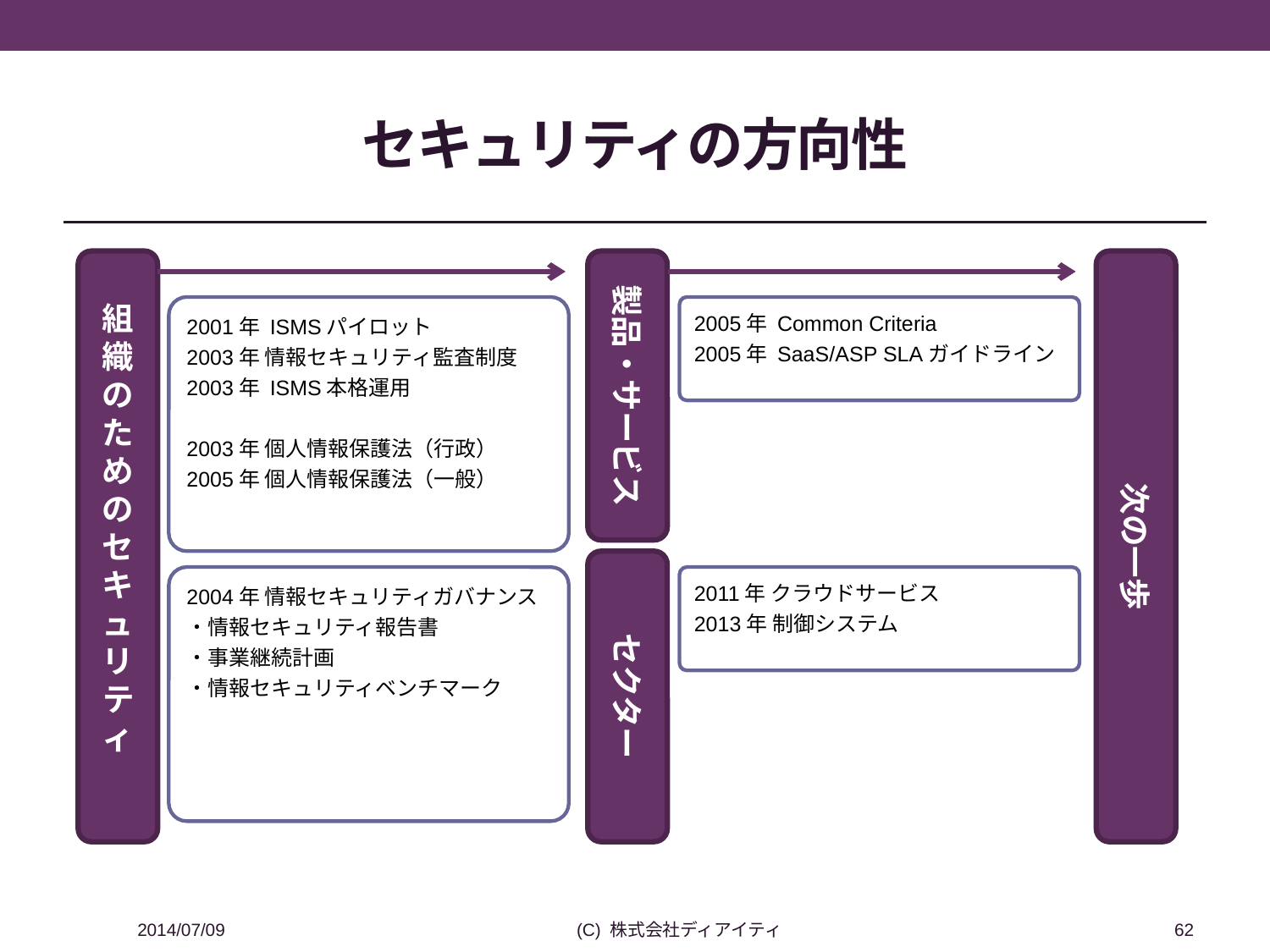

# セキュリティの方向性
組織のためのセキュリティ

製品・サービス
次の一歩
2001年 ISMSパイロット
2003年 情報セキュリティ監査制度
2003年 ISMS本格運用

2003年 個人情報保護法（行政）
2005年 個人情報保護法（一般）

2005年 Common Criteria
2005年 SaaS/ASP SLAガイドライン

セクター
2004年 情報セキュリティガバナンス
・情報セキュリティ報告書
・事業継続計画
・情報セキュリティベンチマーク
2011年 クラウドサービス
2013年 制御システム

2014/07/09
(C) 株式会社ディアイティ
62